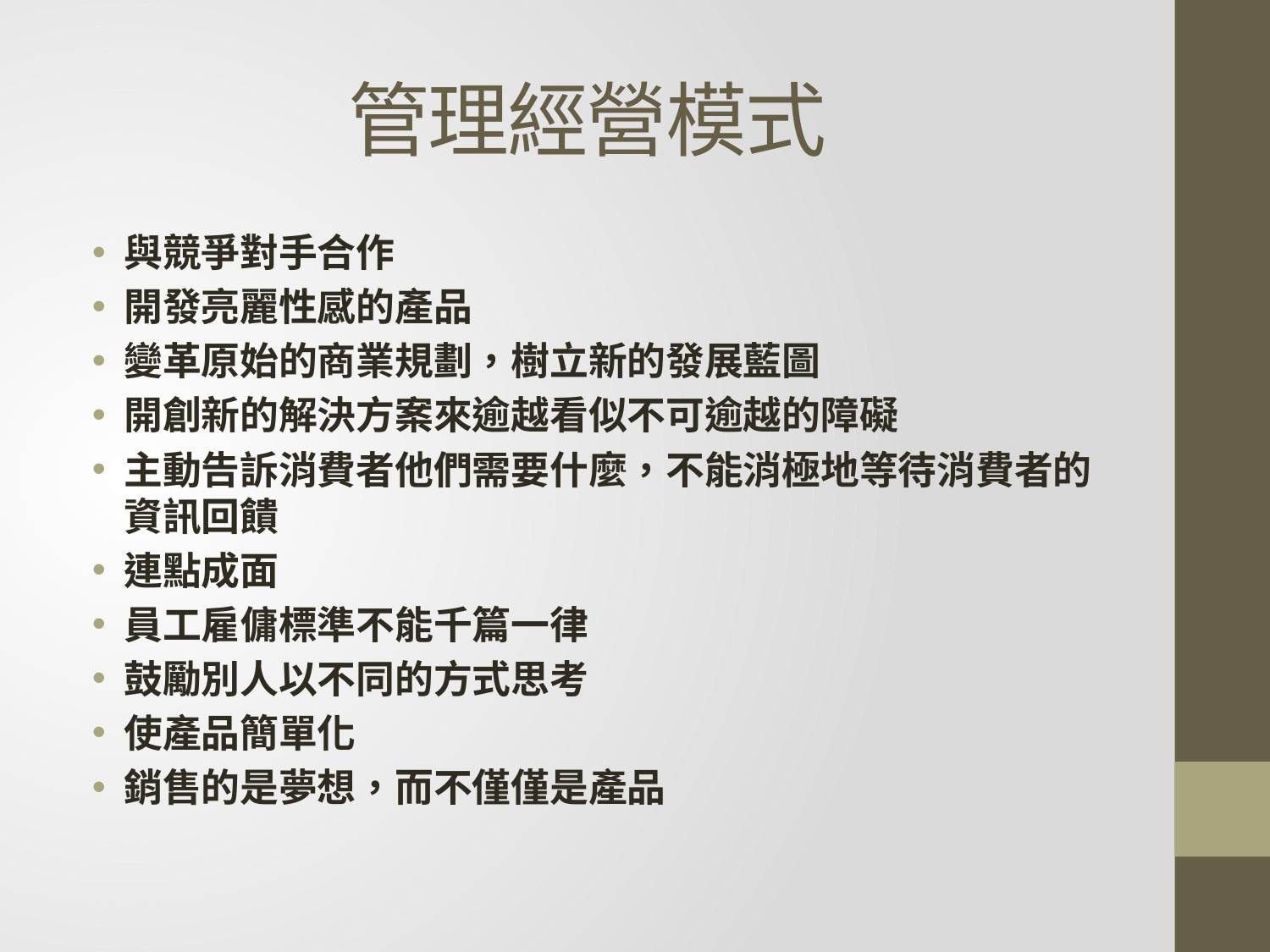

# 管理經營模式
與競爭對手合作
開發亮麗性感的產品
變革原始的商業規劃，樹立新的發展藍圖
開創新的解決方案來逾越看似不可逾越的障礙
主動告訴消費者他們需要什麼，不能消極地等待消費者的資訊回饋
連點成面
員工雇傭標準不能千篇一律
鼓勵別人以不同的方式思考
使產品簡單化
銷售的是夢想，而不僅僅是產品